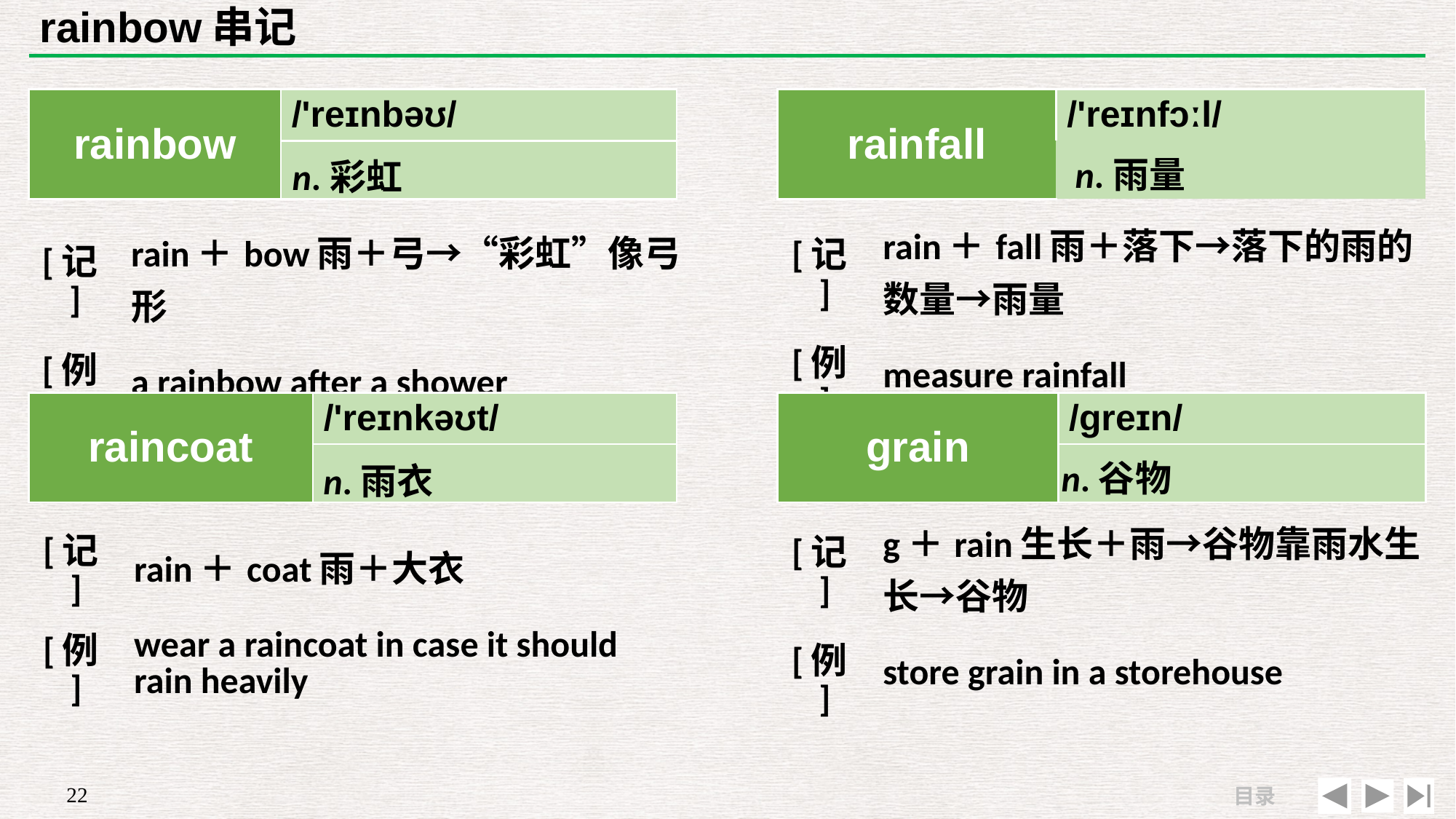

# rainbow串记

| rainbow | /'reɪnbəʊ/ |
| --- | --- |
|  |  |
| rainfall | /'reɪnfɔːl/ |
| --- | --- |
|  |  |
n.雨量
n.彩虹
| [记] | rain＋fall雨＋落下→落下的雨的数量→雨量 |
| --- | --- |
| [例] | measure rainfall |
| [记] | rain＋bow雨＋弓→“彩虹”像弓形 |
| --- | --- |
| [例] | a rainbow after a shower |
| raincoat | /'reɪnkəʊt/ |
| --- | --- |
|  |  |
| grain | /ɡreɪn/ |
| --- | --- |
|  |  |
n.谷物
n.雨衣
| [记] | g＋rain生长＋雨→谷物靠雨水生长→谷物 |
| --- | --- |
| [例] | store grain in a storehouse |
| [记] | rain＋coat雨＋大衣 |
| --- | --- |
| [例] | wear a raincoat in case it should rain heavily |